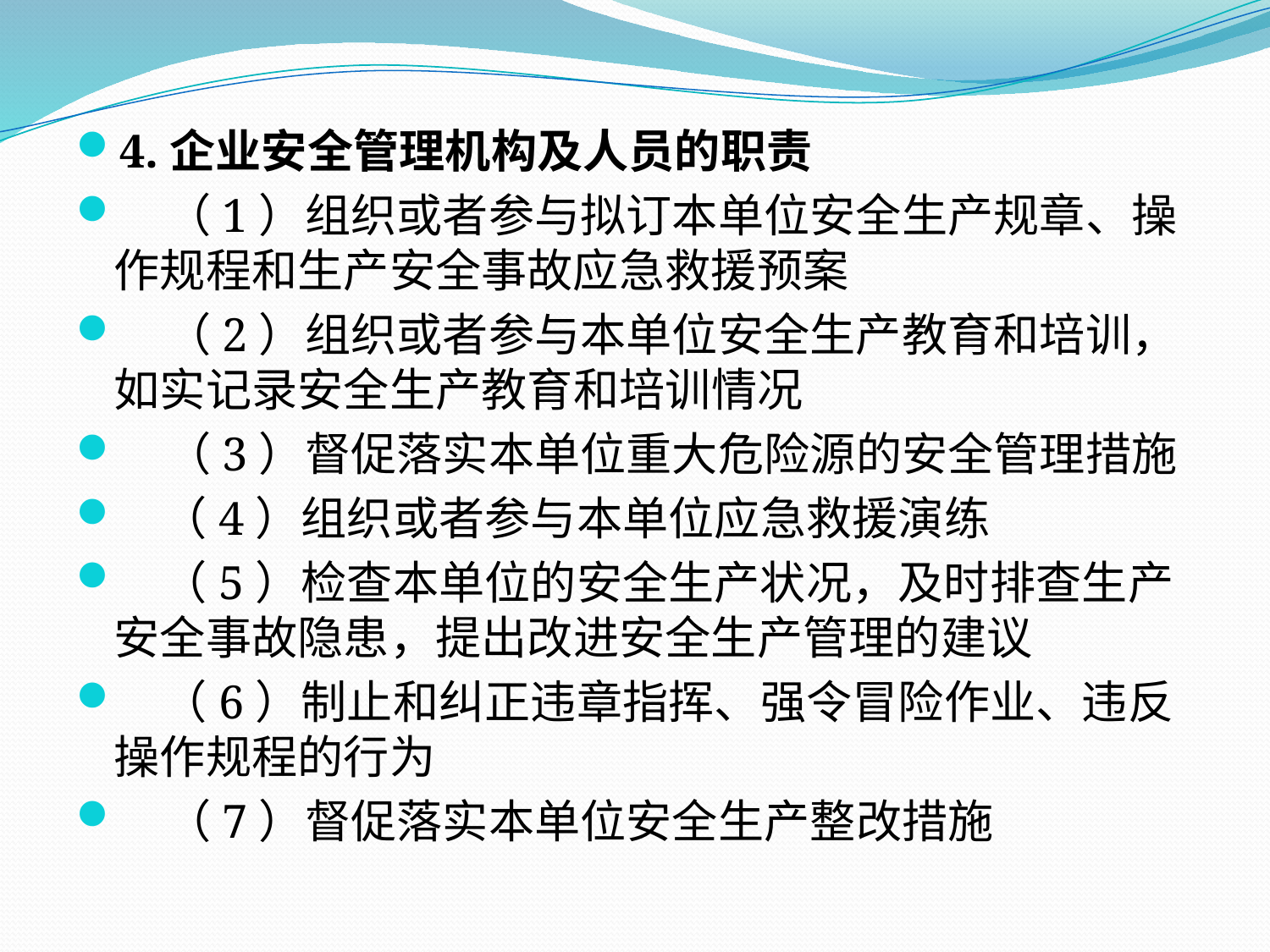

4.企业安全管理机构及人员的职责
　（1）组织或者参与拟订本单位安全生产规章、操作规程和生产安全事故应急救援预案
　（2）组织或者参与本单位安全生产教育和培训，如实记录安全生产教育和培训情况
　（3）督促落实本单位重大危险源的安全管理措施
   （4）组织或者参与本单位应急救援演练
   （5）检查本单位的安全生产状况，及时排查生产安全事故隐患，提出改进安全生产管理的建议
   （6）制止和纠正违章指挥、强令冒险作业、违反操作规程的行为
　（7）督促落实本单位安全生产整改措施